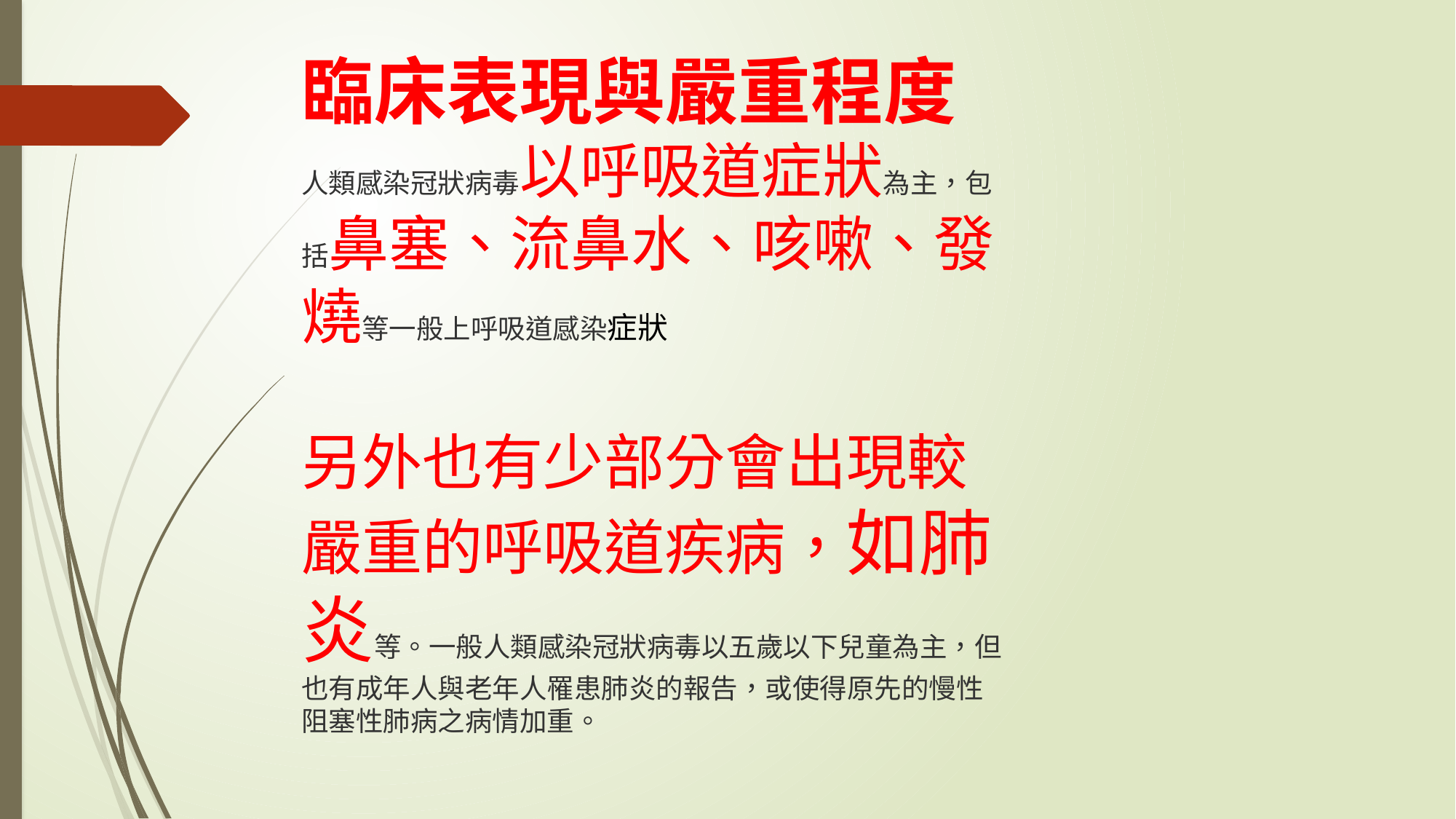

臨床表現與嚴重程度
人類感染冠狀病毒以呼吸道症狀為主，包括鼻塞、流鼻水、咳嗽、發燒等一般上呼吸道感染症狀

另外也有少部分會出現較嚴重的呼吸道疾病，如肺炎等。一般人類感染冠狀病毒以五歲以下兒童為主，但也有成年人與老年人罹患肺炎的報告，或使得原先的慢性阻塞性肺病之病情加重。